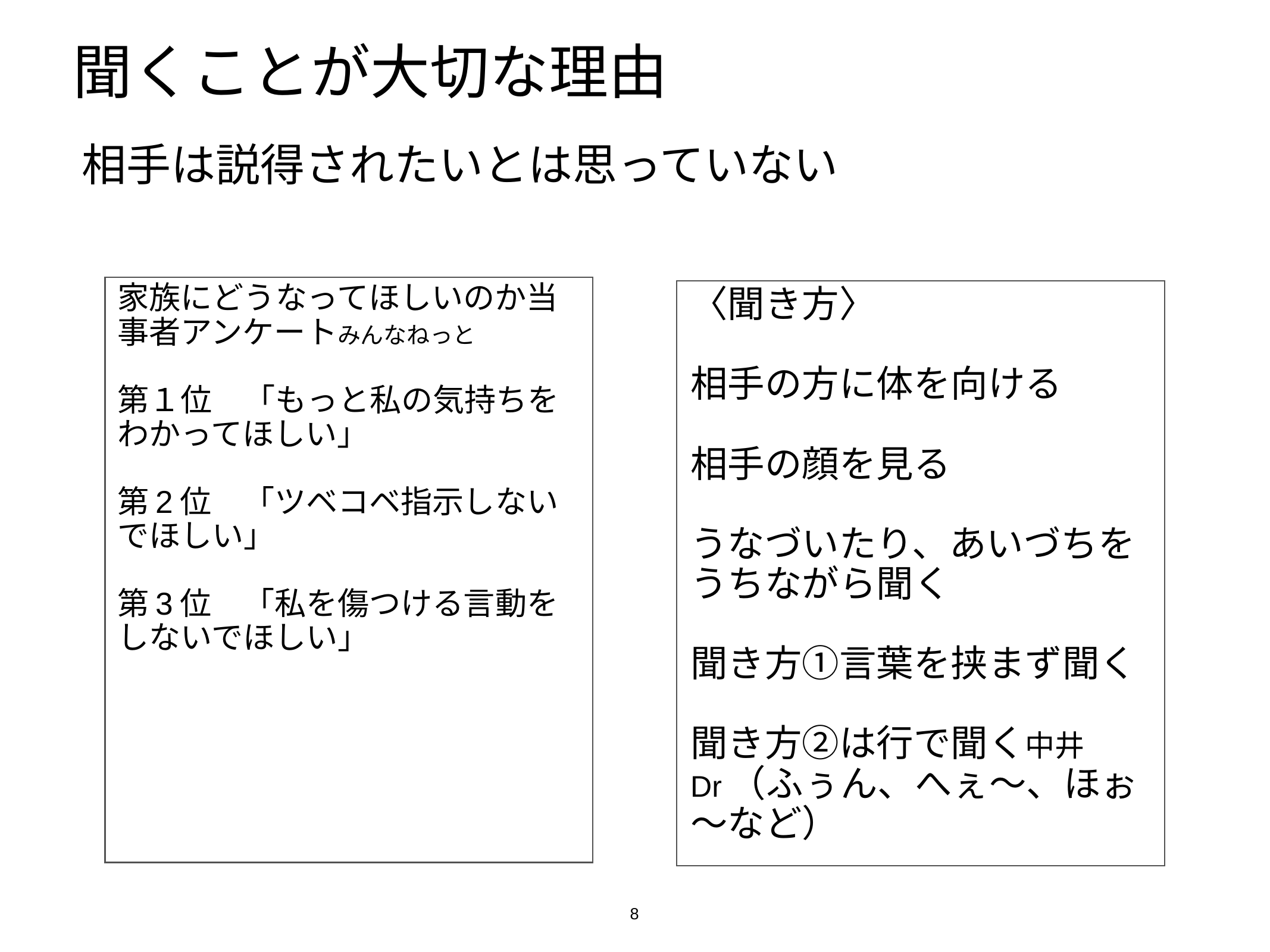

# 聞くことが大切な理由
相手は説得されたいとは思っていない
家族にどうなってほしいのか当事者アンケートみんなねっと
第１位　「もっと私の気持ちをわかってほしい」
第2位　「ツベコベ指示しないでほしい」
第3位　「私を傷つける言動をしないでほしい」

〈聞き方〉
相手の方に体を向ける
相手の顔を見る
うなづいたり、あいづちをうちながら聞く
聞き方①言葉を挟まず聞く
聞き方②は行で聞く中井Dr（ふぅん、へぇ～、ほぉ～など）

8